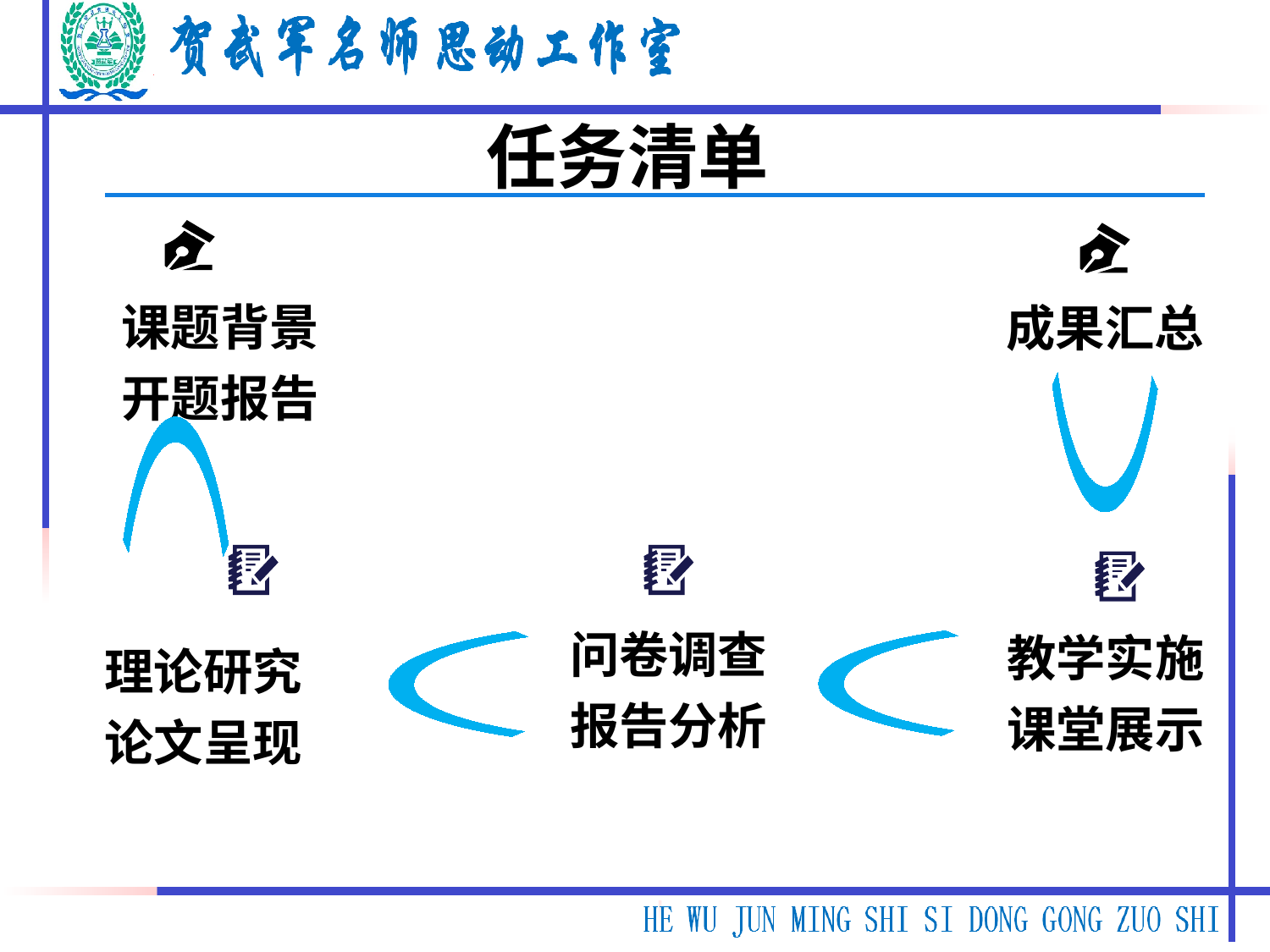

任务清单

课题背景
开题报告
成果汇总

问卷调查
报告分析
教学实施
课堂展示
理论研究
论文呈现